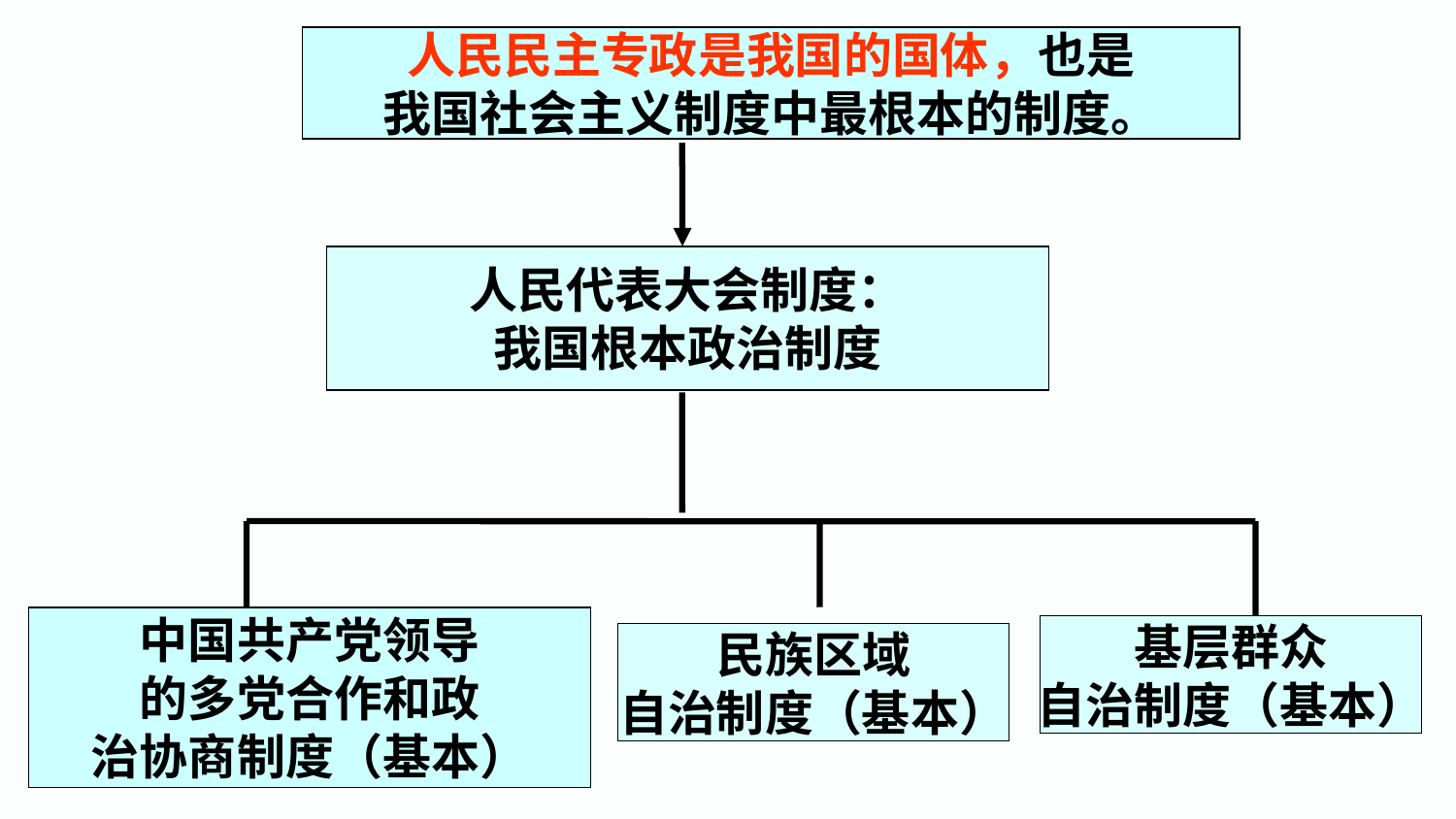

人民民主专政是我国的国体，也是
我国社会主义制度中最根本的制度。

人民代表大会制度：
我国根本政治制度

中国共产党领导
的多党合作和政
治协商制度（基本）
基层群众
自治制度（基本）
民族区域
自治制度（基本）